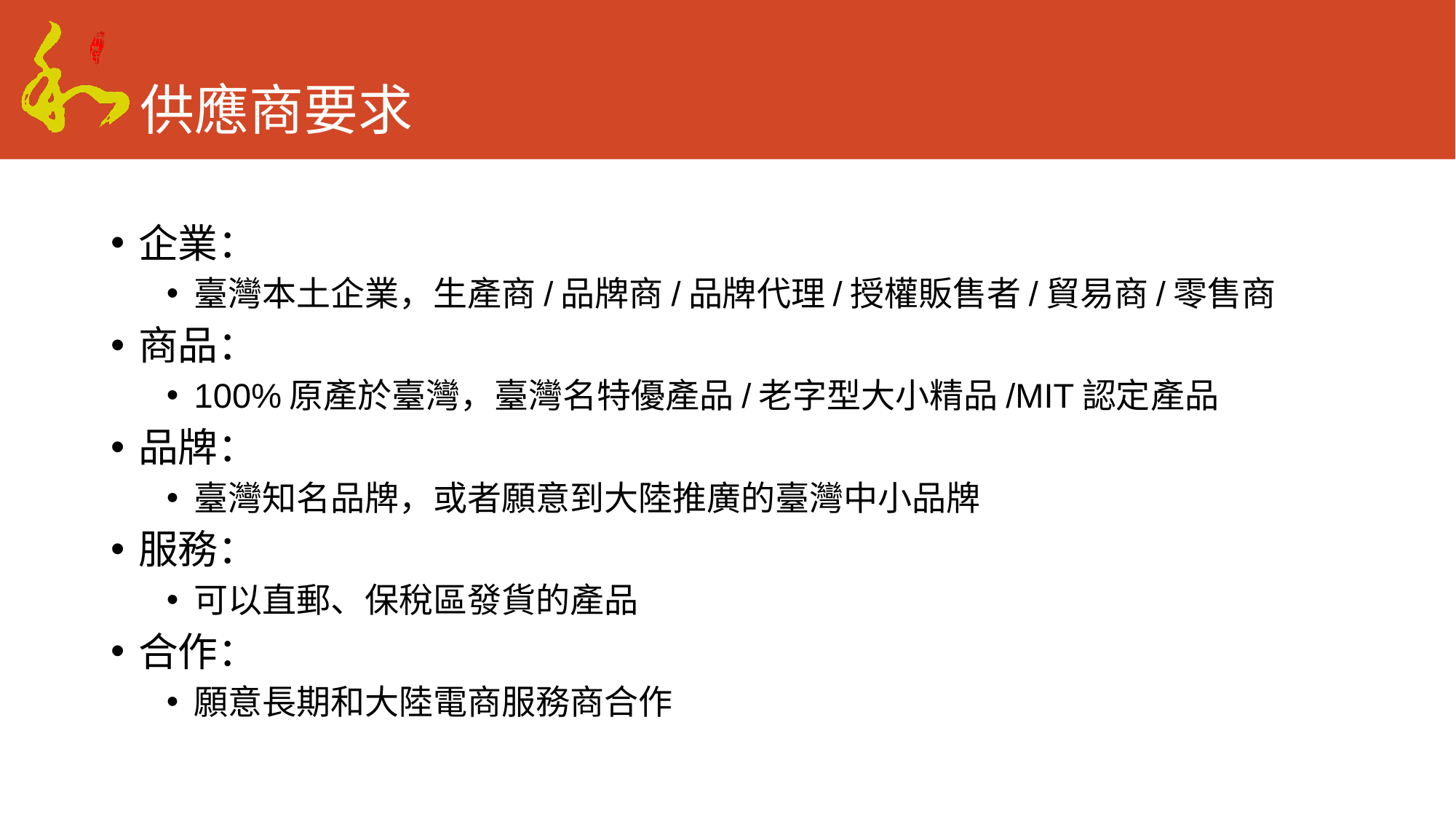

# 供應商要求
企業：
臺灣本土企業，生產商/品牌商/品牌代理/授權販售者/貿易商/零售商
商品：
100%原產於臺灣，臺灣名特優產品/老字型大小精品/MIT認定產品
品牌：
臺灣知名品牌，或者願意到大陸推廣的臺灣中小品牌
服務：
可以直郵、保稅區發貨的產品
合作：
願意長期和大陸電商服務商合作